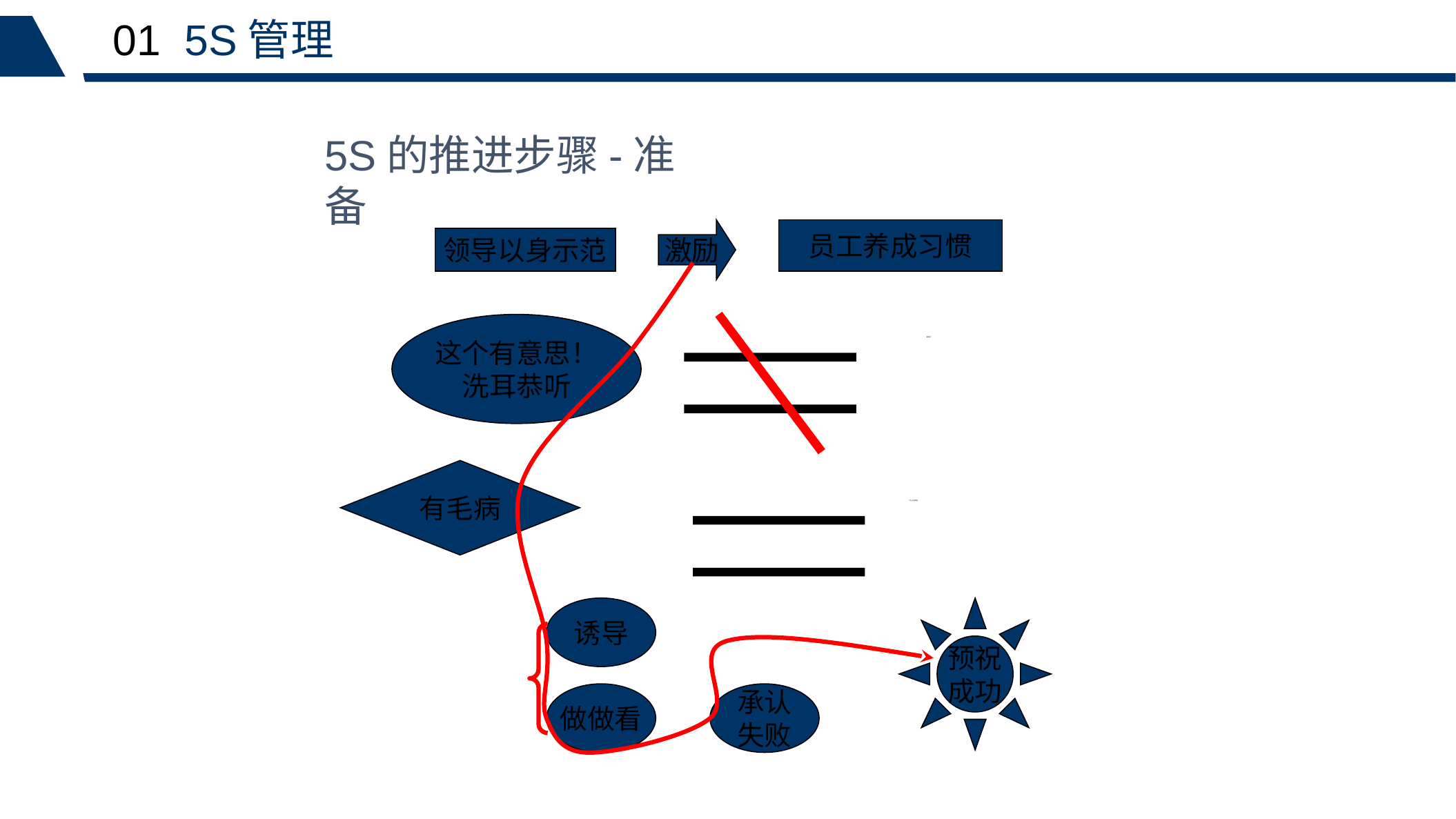

01  5S管理

5S的推进步骤-准备
激励
员工养成习惯
领导以身示范

这个有意思！
洗耳恭听

强制的？

有毛病
内心干的愿望

诱导
预祝
成功

做做看
承认
失败